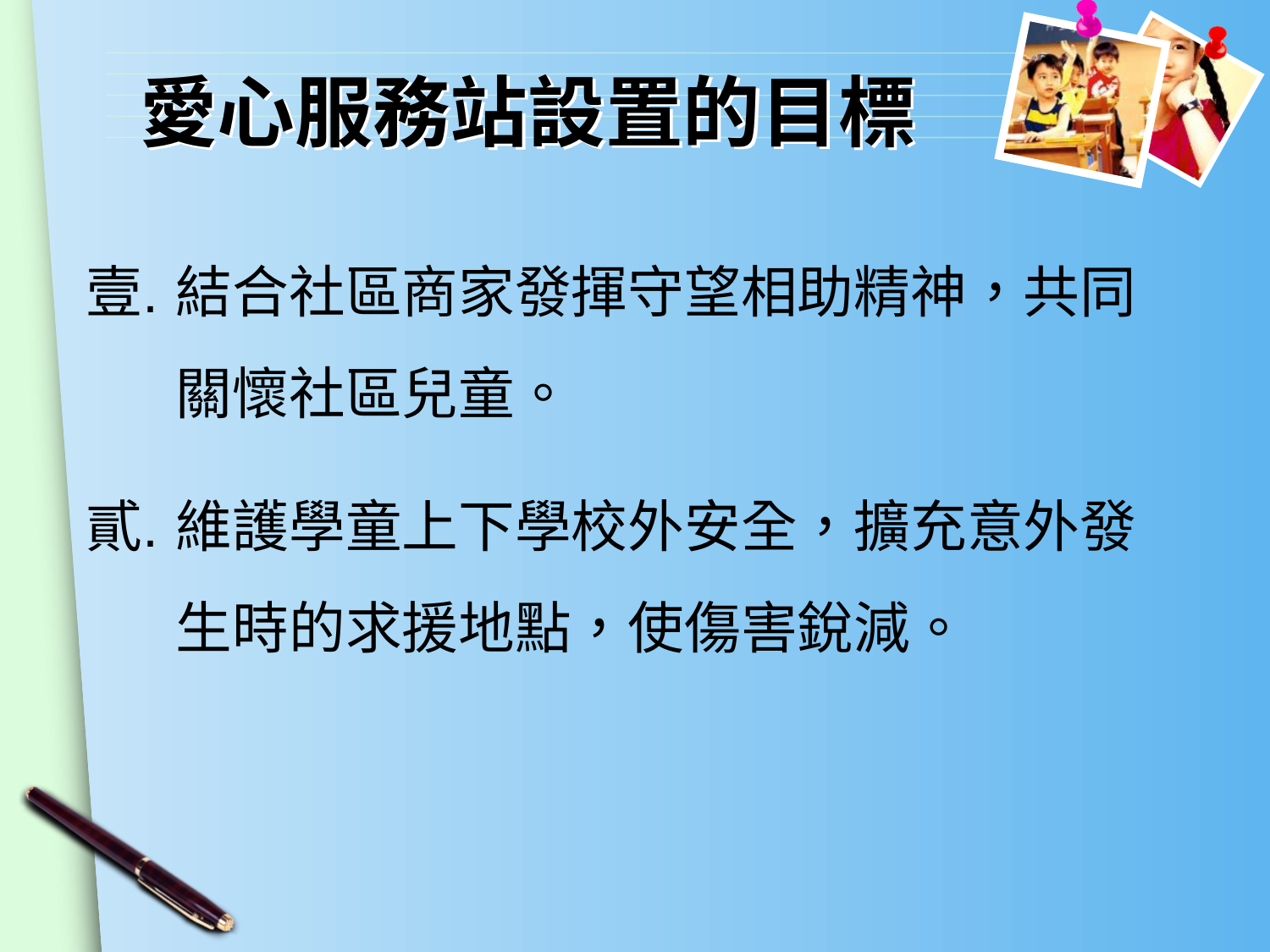

# 愛心服務站設置的目標
結合社區商家發揮守望相助精神，共同關懷社區兒童。
維護學童上下學校外安全，擴充意外發生時的求援地點，使傷害銳減。